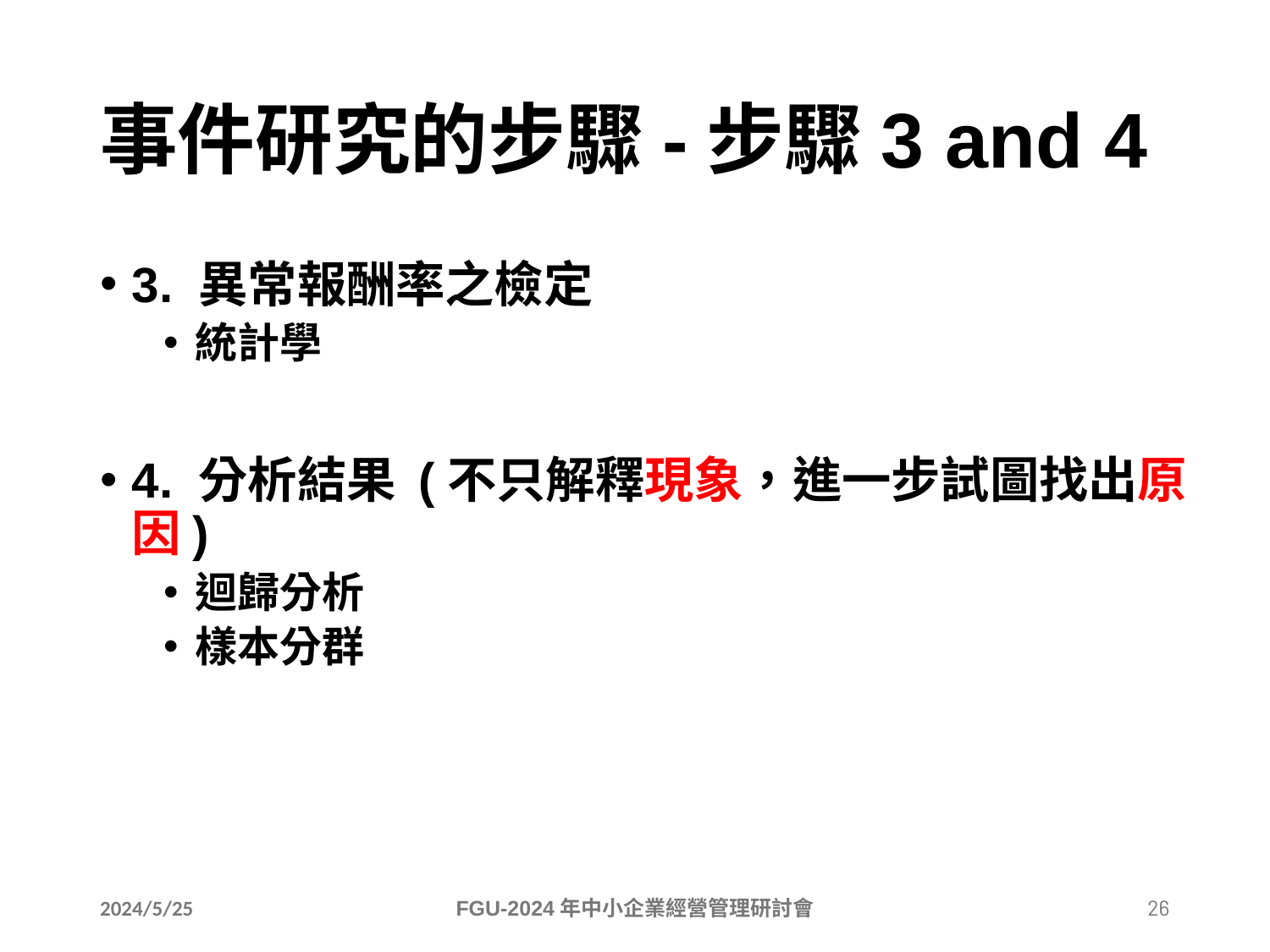

# 事件研究的步驟-步驟3 and 4
3. 異常報酬率之檢定
統計學

4. 分析結果 (不只解釋現象，進一步試圖找出原因)
迴歸分析
樣本分群
2024/5/25
FGU-2024年中小企業經營管理研討會
26